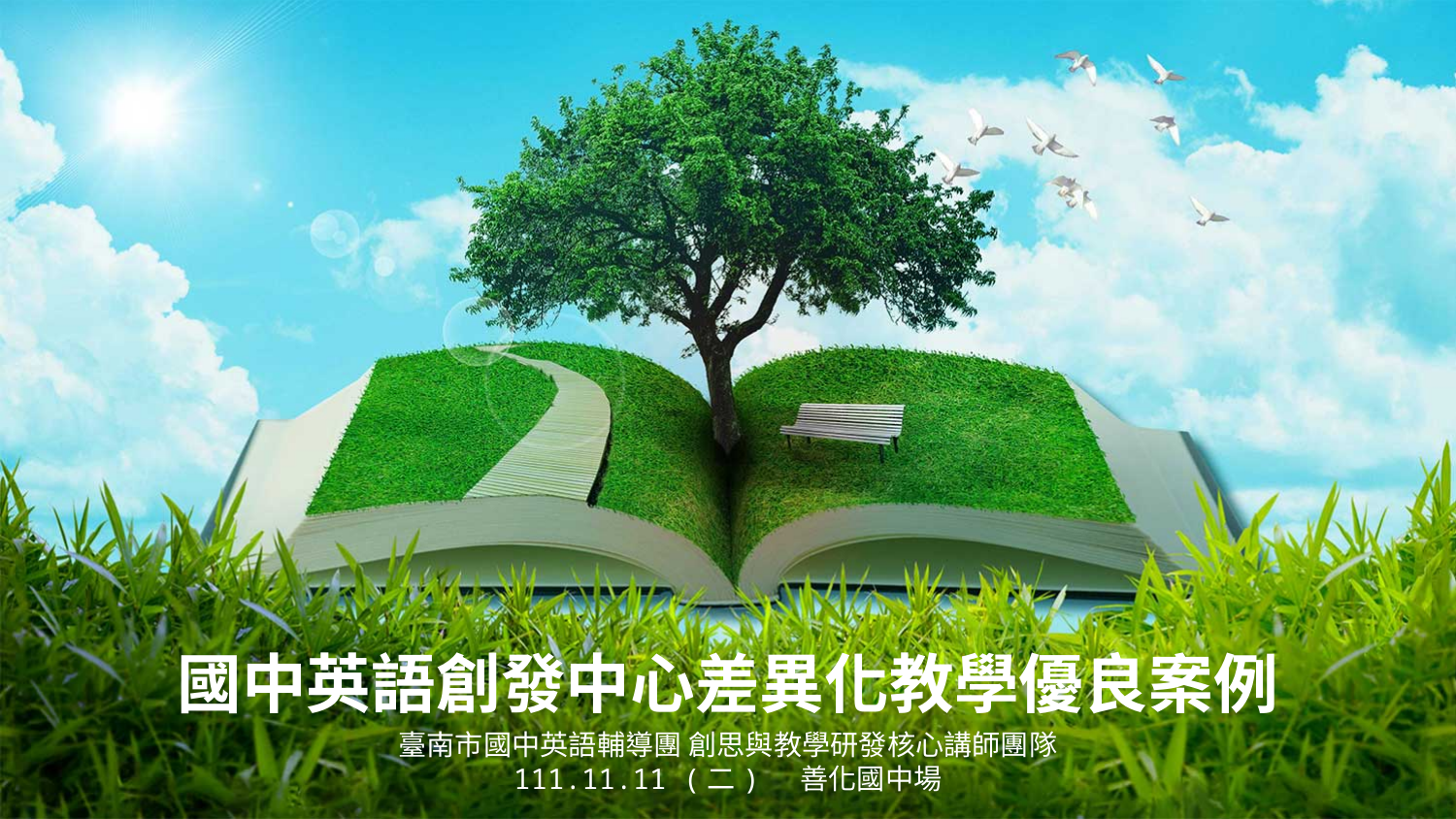

國中英語創發中心差異化教學優良案例
臺南市國中英語輔導團 創思與教學研發核心講師團隊
111.11.11 (二)  善化國中場